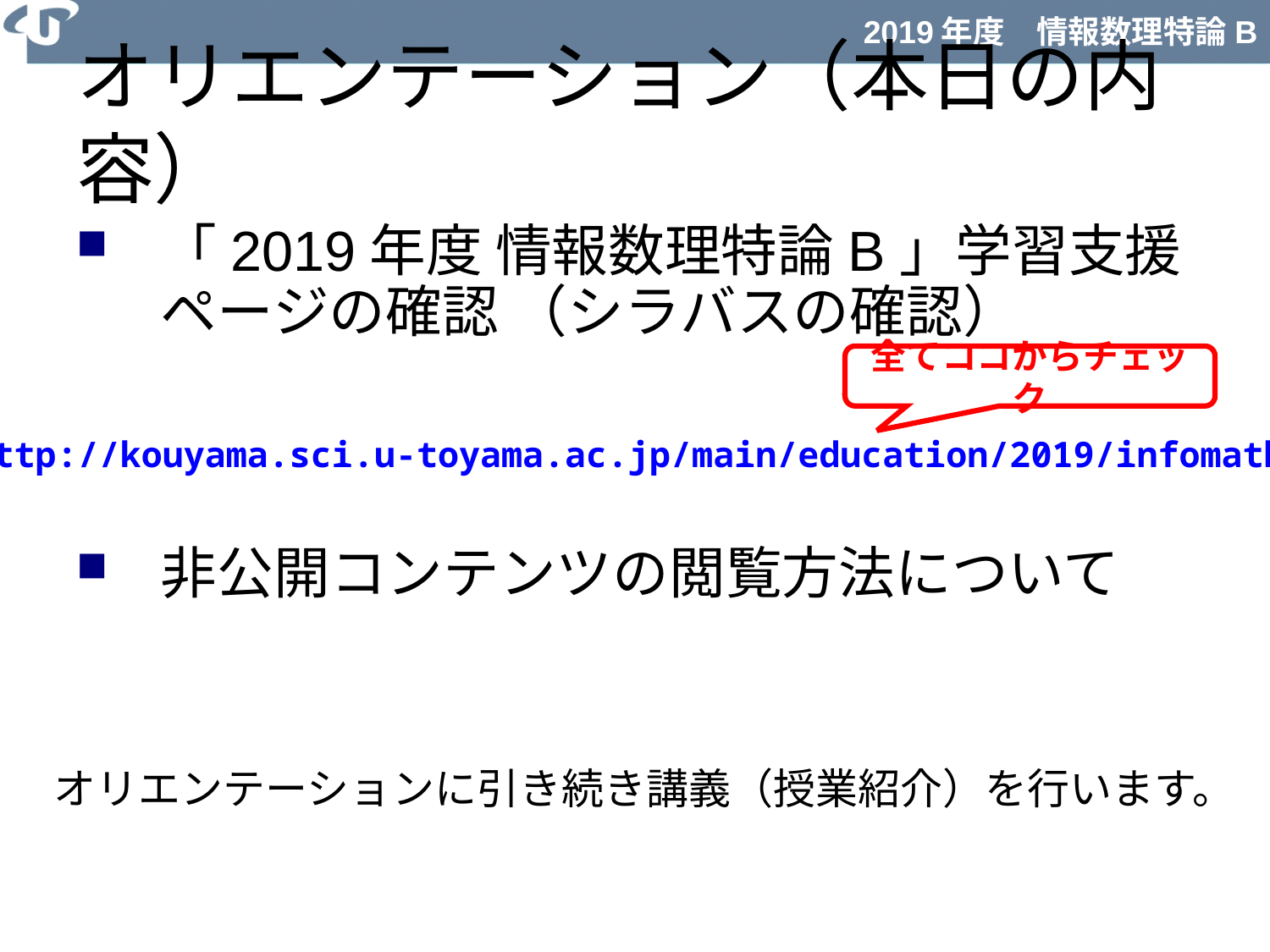

# オリエンテーション（本日の内容）
「2019年度 情報数理特論B」学習支援ページの確認 （シラバスの確認）
非公開コンテンツの閲覧方法について
全てココからチェック
http://kouyama.sci.u-toyama.ac.jp/main/education/2019/infomath/
オリエンテーションに引き続き講義（授業紹介）を行います。